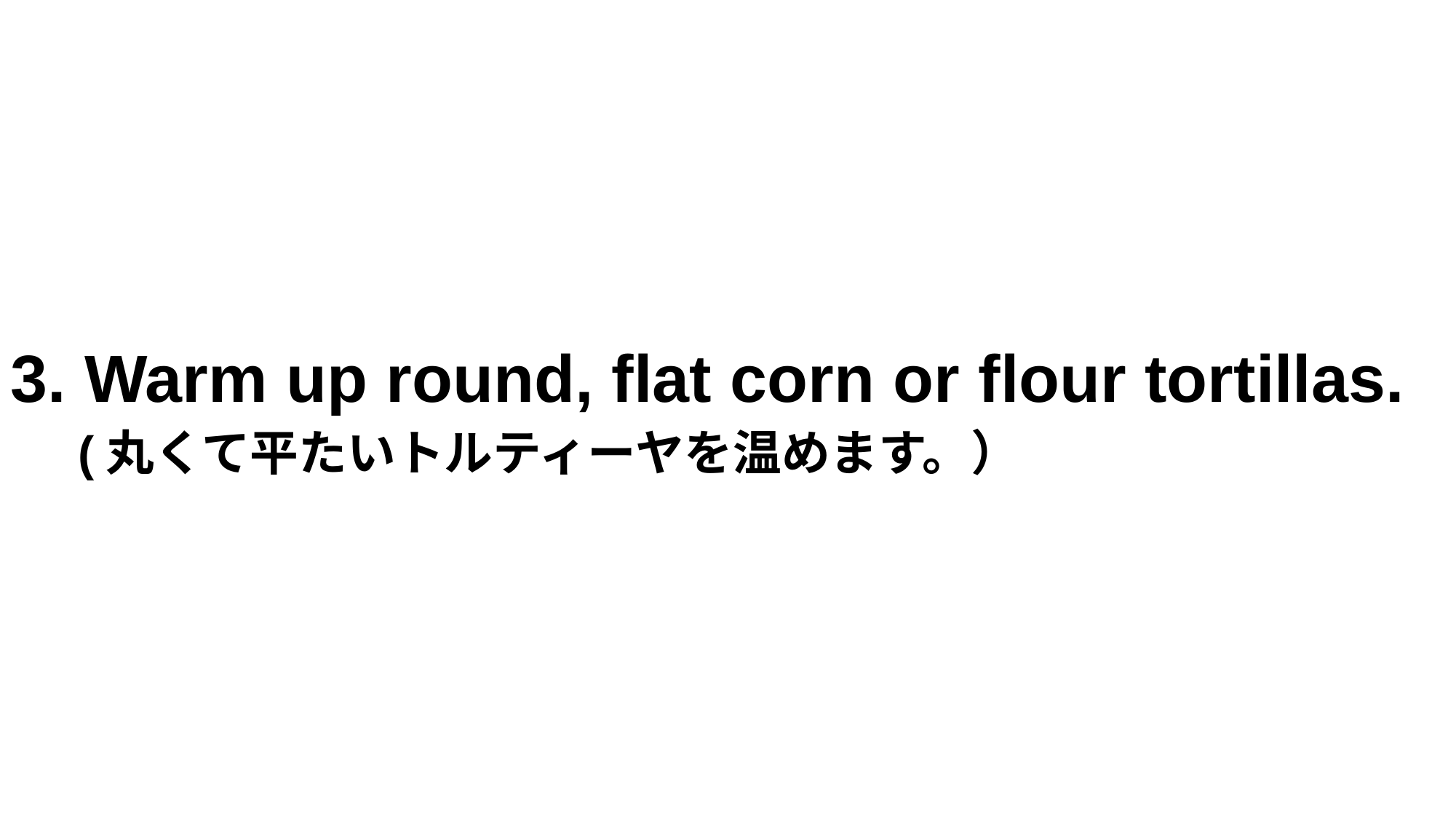

3. Warm up round, flat corn or flour tortillas.
　(丸くて平たいトルティーヤを温めます。）